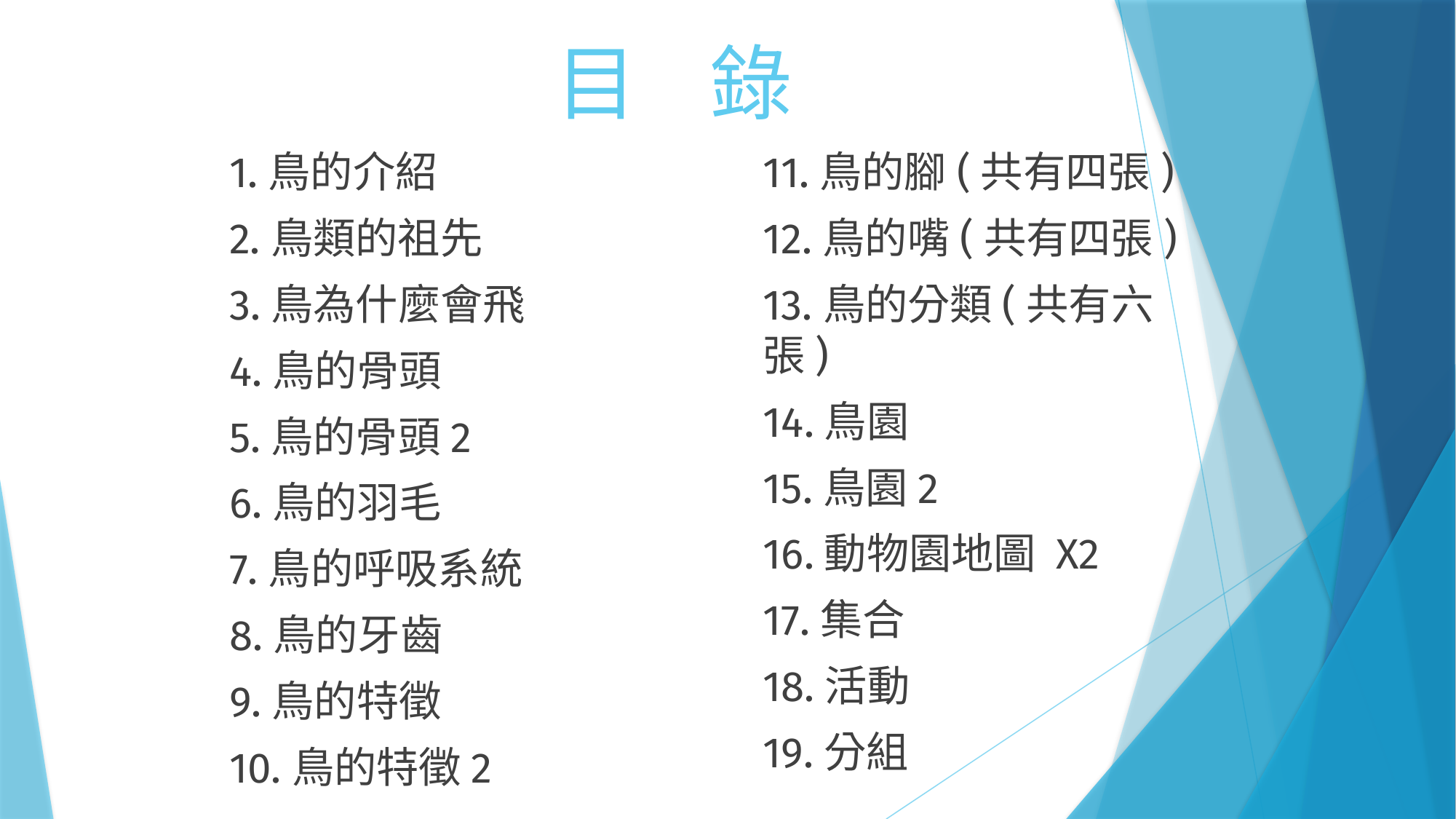

# 目    錄
1.鳥的介紹
2.鳥類的祖先
3.鳥為什麼會飛
4.鳥的骨頭
5.鳥的骨頭2
6.鳥的羽毛
7.鳥的呼吸系統
8.鳥的牙齒
9.鳥的特徵
10.鳥的特徵2
11.鳥的腳(共有四張)
12.鳥的嘴(共有四張)
13.鳥的分類(共有六張)
14.鳥園
15.鳥園2
16.動物園地圖 X2
17.集合
18.活動
19.分組